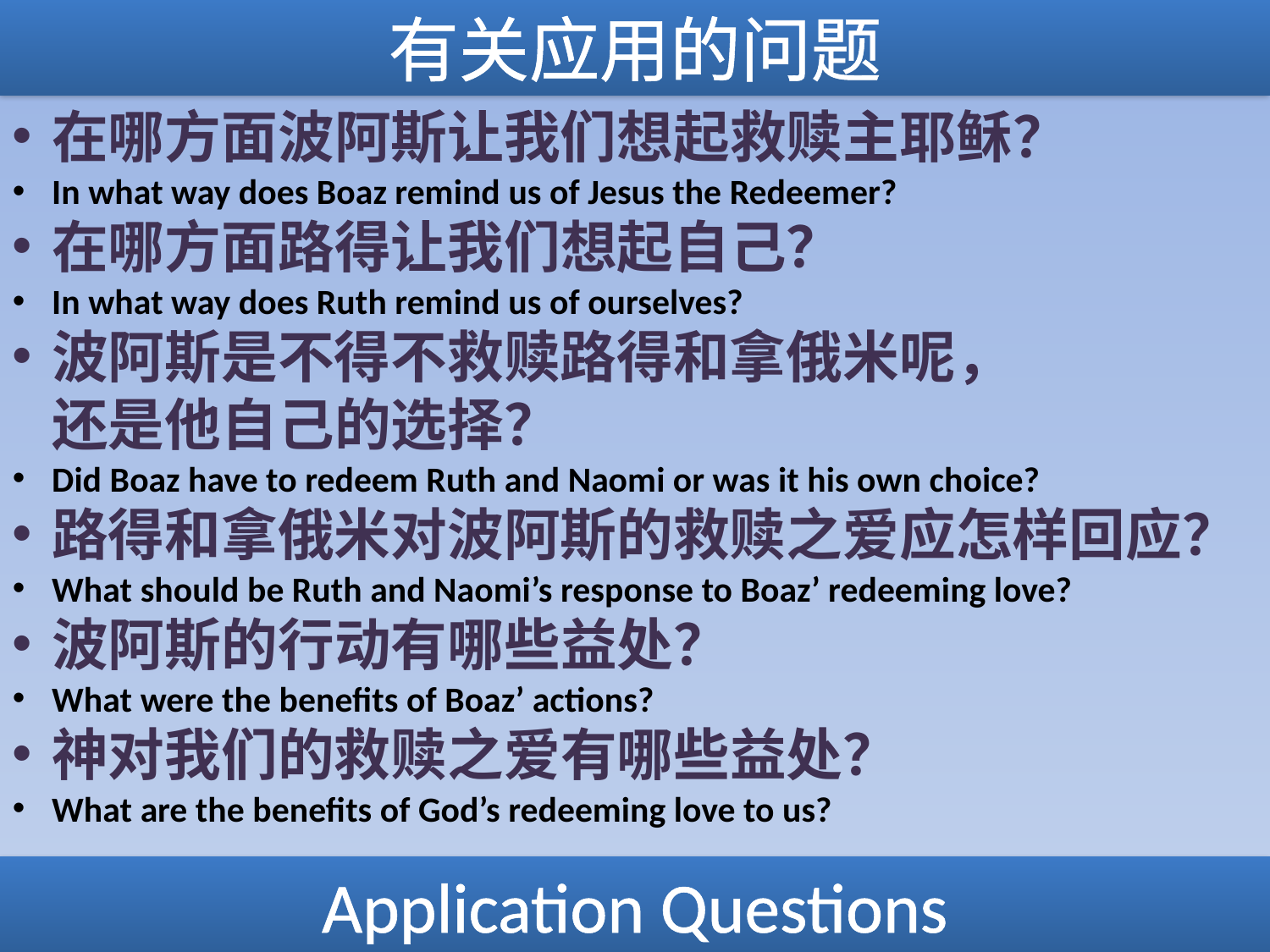

# 有关应用的问题
在哪方面波阿斯让我们想起救赎主耶稣？
In what way does Boaz remind us of Jesus the Redeemer?
在哪方面路得让我们想起自己？
In what way does Ruth remind us of ourselves?
波阿斯是不得不救赎路得和拿俄米呢，               还是他自己的选择？
Did Boaz have to redeem Ruth and Naomi or was it his own choice?
路得和拿俄米对波阿斯的救赎之爱应怎样回应？
What should be Ruth and Naomi’s response to Boaz’ redeeming love?
波阿斯的行动有哪些益处？
What were the benefits of Boaz’ actions?
神对我们的救赎之爱有哪些益处？
What are the benefits of God’s redeeming love to us?
Application Questions